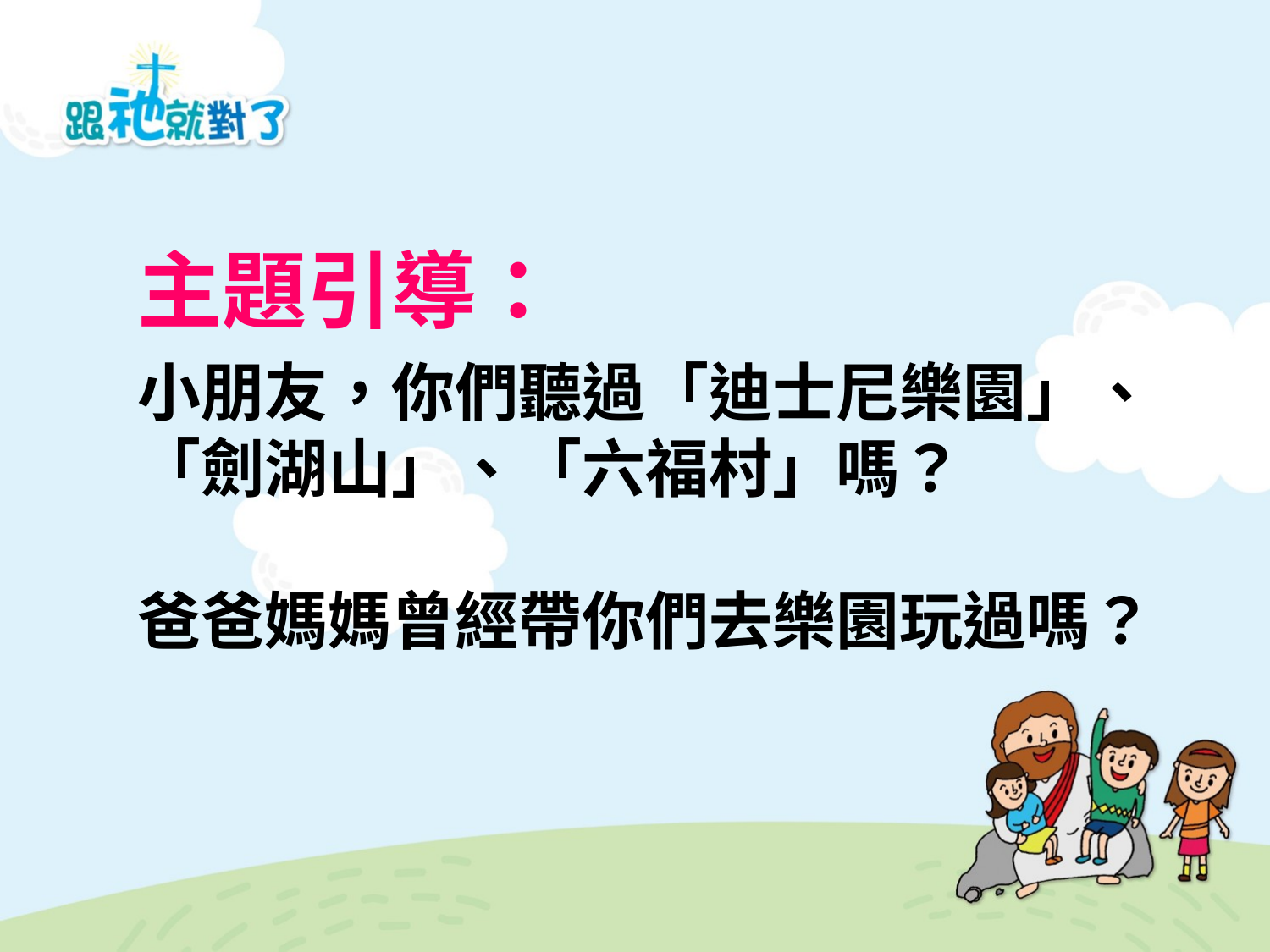

主題引導：
小朋友，你們聽過「迪士尼樂園」、「劍湖山」、「六福村」嗎？

爸爸媽媽曾經帶你們去樂園玩過嗎？